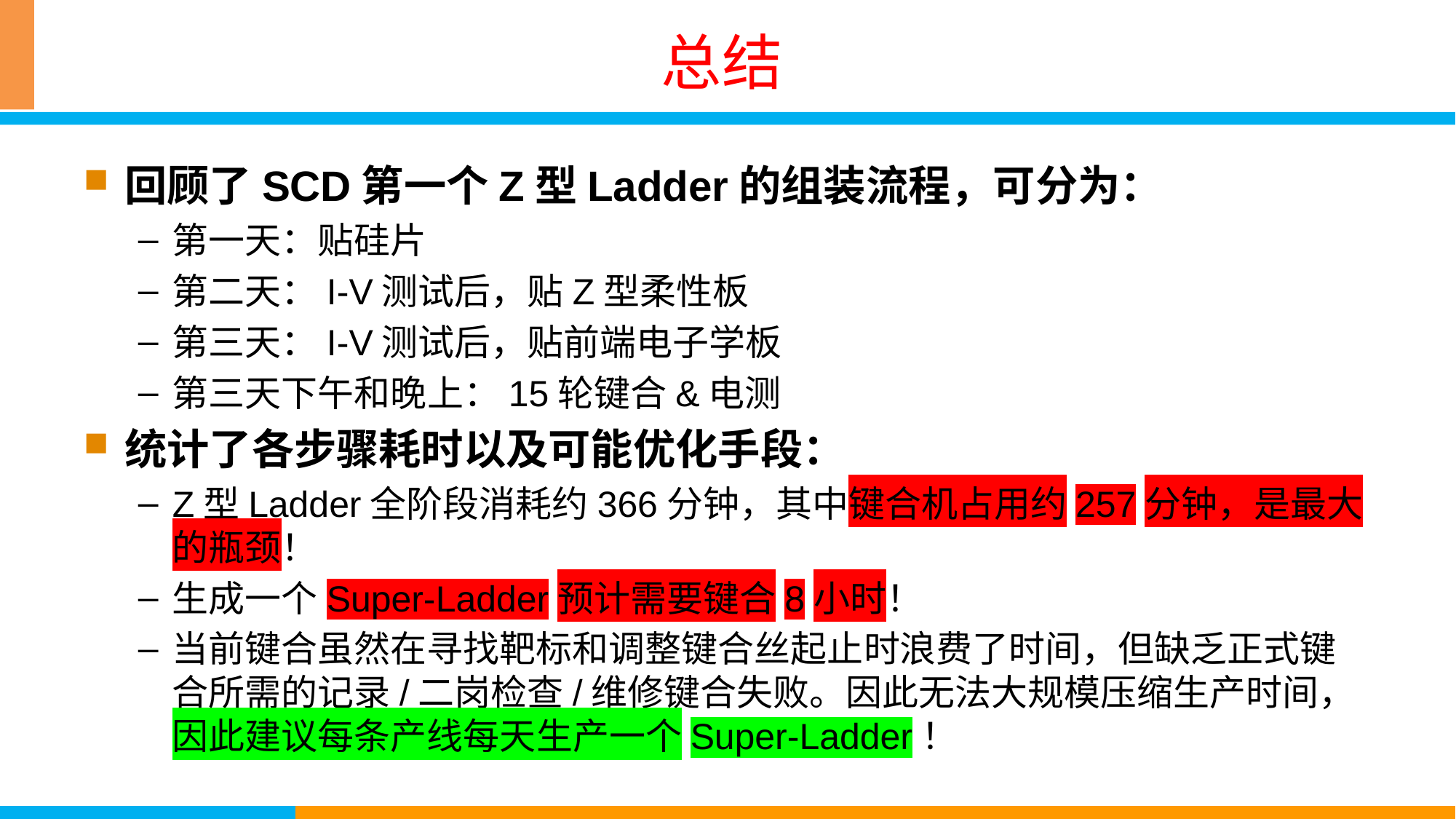

# 总结
回顾了SCD第一个Z型Ladder的组装流程，可分为：
第一天：贴硅片
第二天：I-V测试后，贴Z型柔性板
第三天：I-V测试后，贴前端电子学板
第三天下午和晚上：15轮键合&电测
统计了各步骤耗时以及可能优化手段：
Z型Ladder全阶段消耗约366分钟，其中键合机占用约257分钟，是最大的瓶颈！
生成一个Super-Ladder预计需要键合8小时！
当前键合虽然在寻找靶标和调整键合丝起止时浪费了时间，但缺乏正式键合所需的记录/二岗检查/维修键合失败。因此无法大规模压缩生产时间，因此建议每条产线每天生产一个Super-Ladder！